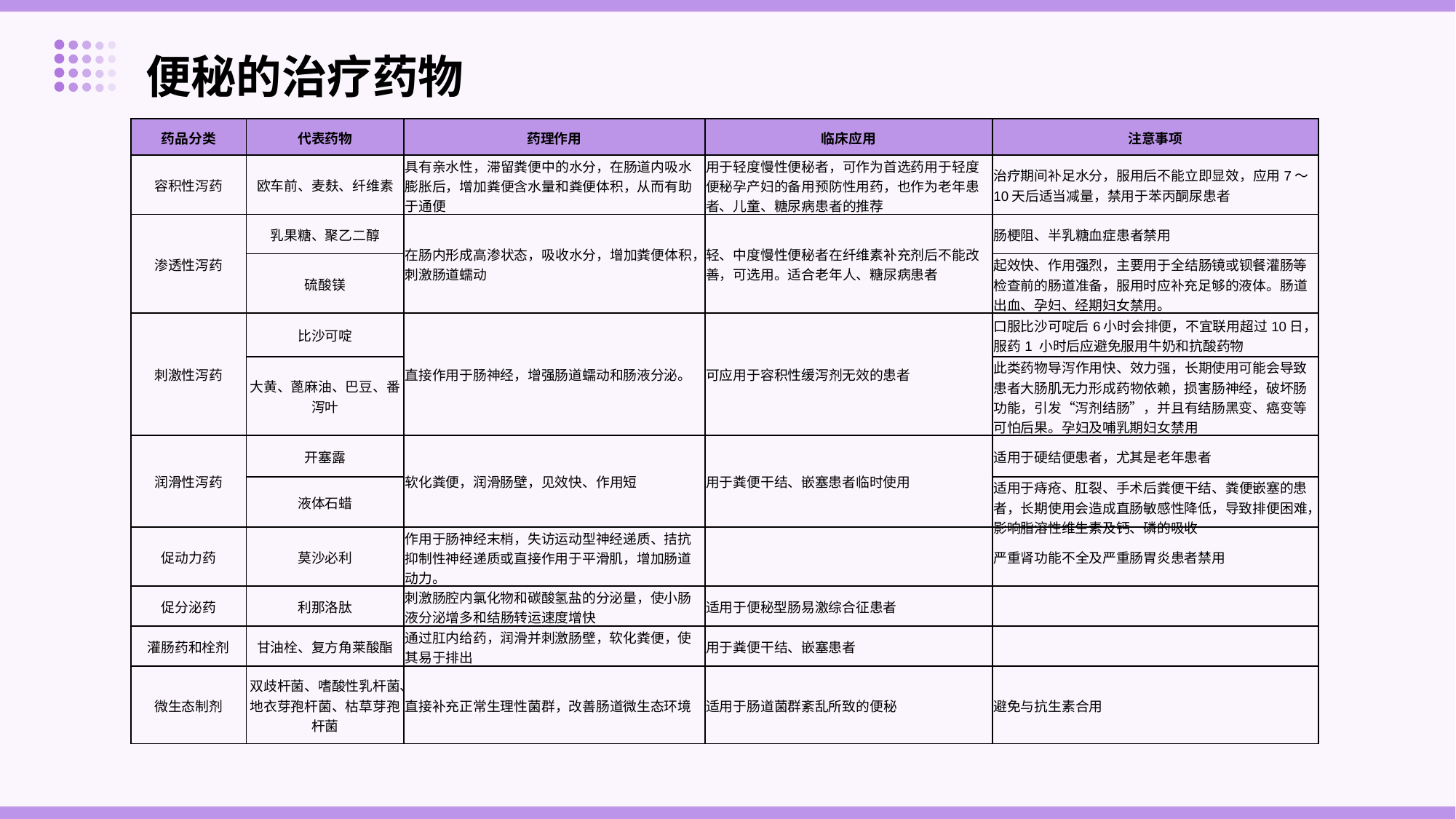

便秘的治疗药物

| 药品分类 | 代表药物 | 药理作用 | 临床应用 | 注意事项 |
| --- | --- | --- | --- | --- |
| 容积性泻药 | 欧车前、麦麸、纤维素 | 具有亲水性，滞留粪便中的水分，在肠道内吸水膨胀后，增加粪便含水量和粪便体积，从而有助于通便 | 用于轻度慢性便秘者，可作为首选药用于轻度便秘孕产妇的备用预防性用药，也作为老年患者、儿童、糖尿病患者的推荐 | 治疗期间补足水分，服用后不能立即显效，应用7～10天后适当减量，禁用于苯丙酮尿患者 |
| 渗透性泻药 | 乳果糖、聚乙二醇 | 在肠内形成高渗状态，吸收水分，增加粪便体积，刺激肠道蠕动 | 轻、中度慢性便秘者在纤维素补充剂后不能改善，可选用。适合老年人、糖尿病患者 | 肠梗阻、半乳糖血症患者禁用 |
|  | 硫酸镁 |  |  | 起效快、作用强烈，主要用于全结肠镜或钡餐灌肠等检查前的肠道准备，服用时应补充足够的液体。肠道出血、孕妇、经期妇女禁用。 |
| 刺激性泻药 | 比沙可啶 | 直接作用于肠神经，增强肠道蠕动和肠液分泌。 | 可应用于容积性缓泻剂无效的患者 | 口服比沙可啶后6小时会排便，不宜联用超过10日，服药1 小时后应避免服用牛奶和抗酸药物 |
|  | 大黄、蓖麻油、巴豆、番泻叶 |  |  | 此类药物导泻作用快、效力强，长期使用可能会导致患者大肠肌无力形成药物依赖，损害肠神经，破坏肠功能，引发“泻剂结肠”，并且有结肠黑变、癌变等可怕后果。孕妇及哺乳期妇女禁用 |
| 润滑性泻药 | 开塞露 | 软化粪便，润滑肠壁，见效快、作用短 | 用于粪便干结、嵌塞患者临时使用 | 适用于硬结便患者，尤其是老年患者 |
|  | 液体石蜡 |  |  | 适用于痔疮、肛裂、手术后粪便干结、粪便嵌塞的患者，长期使用会造成直肠敏感性降低，导致排便困难，影响脂溶性维生素及钙、磷的吸收 |
| 促动力药 | 莫沙必利 | 作用于肠神经末梢，失访运动型神经递质、拮抗抑制性神经递质或直接作用于平滑肌，增加肠道动力。 |  | 严重肾功能不全及严重肠胃炎患者禁用 |
| 促分泌药 | 利那洛肽 | 刺激肠腔内氯化物和碳酸氢盐的分泌量，使小肠液分泌增多和结肠转运速度增快 | 适用于便秘型肠易激综合征患者 |  |
| 灌肠药和栓剂 | 甘油栓、复方角莱酸酯 | 通过肛内给药，润滑并刺激肠壁，软化粪便，使其易于排出 | 用于粪便干结、嵌塞患者 |  |
| 微生态制剂 | 双歧杆菌、嗜酸性乳杆菌、地衣芽孢杆菌、枯草芽孢杆菌 | 直接补充正常生理性菌群，改善肠道微生态环境 | 适用于肠道菌群紊乱所致的便秘 | 避免与抗生素合用 |